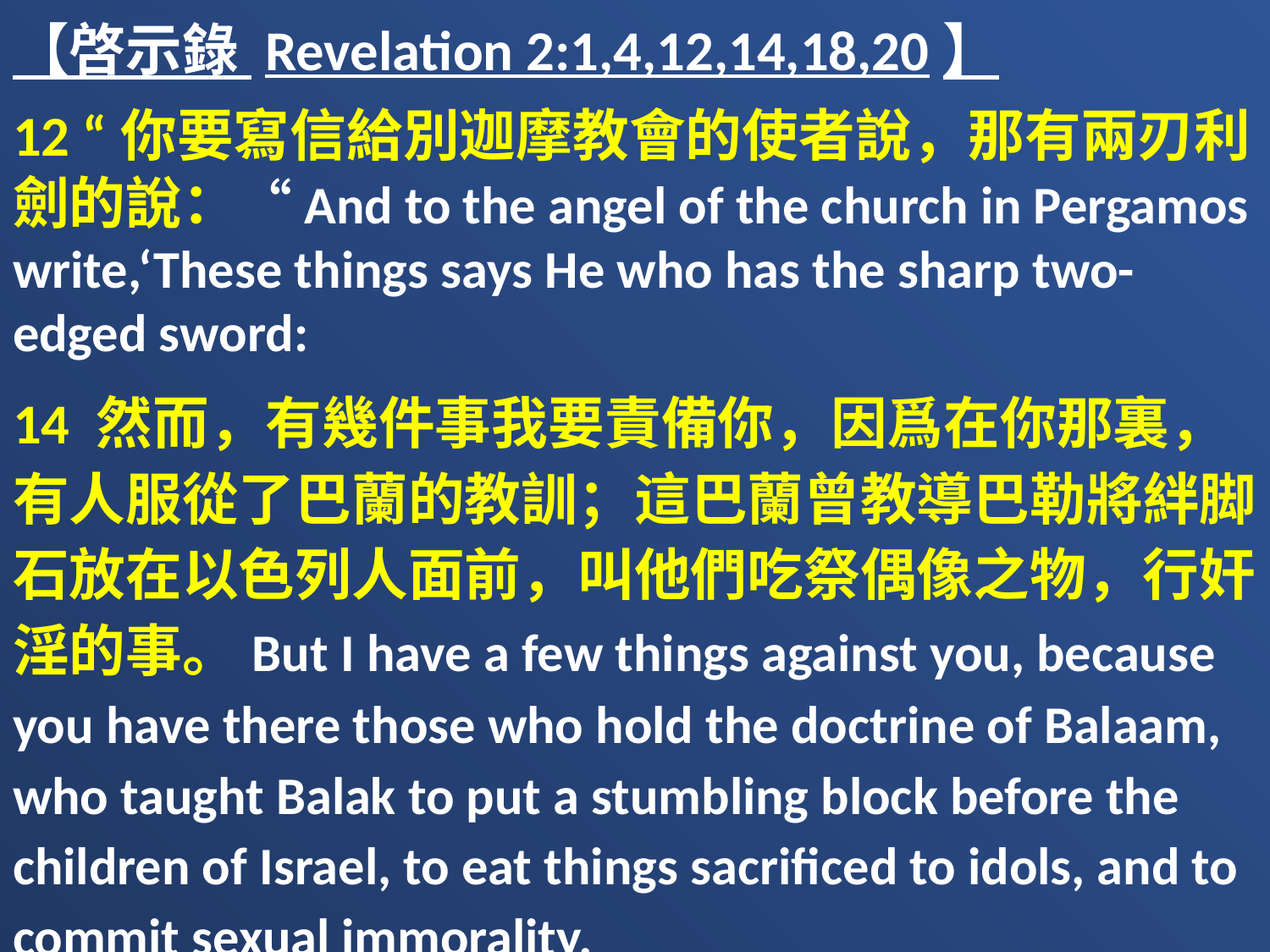

【啓示錄 Revelation 2:1,4,12,14,18,20】
12 “你要寫信給別迦摩教會的使者說，那有兩刃利劍的說：“And to the angel of the church in Pergamos write,‘These things says He who has the sharp two-edged sword:
14 然而，有幾件事我要責備你，因爲在你那裏，有人服從了巴蘭的教訓；這巴蘭曾教導巴勒將絆脚石放在以色列人面前，叫他們吃祭偶像之物，行奸淫的事。But I have a few things against you, because you have there those who hold the doctrine of Balaam, who taught Balak to put a stumbling block before the children of Israel, to eat things sacrificed to idols, and to commit sexual immorality.